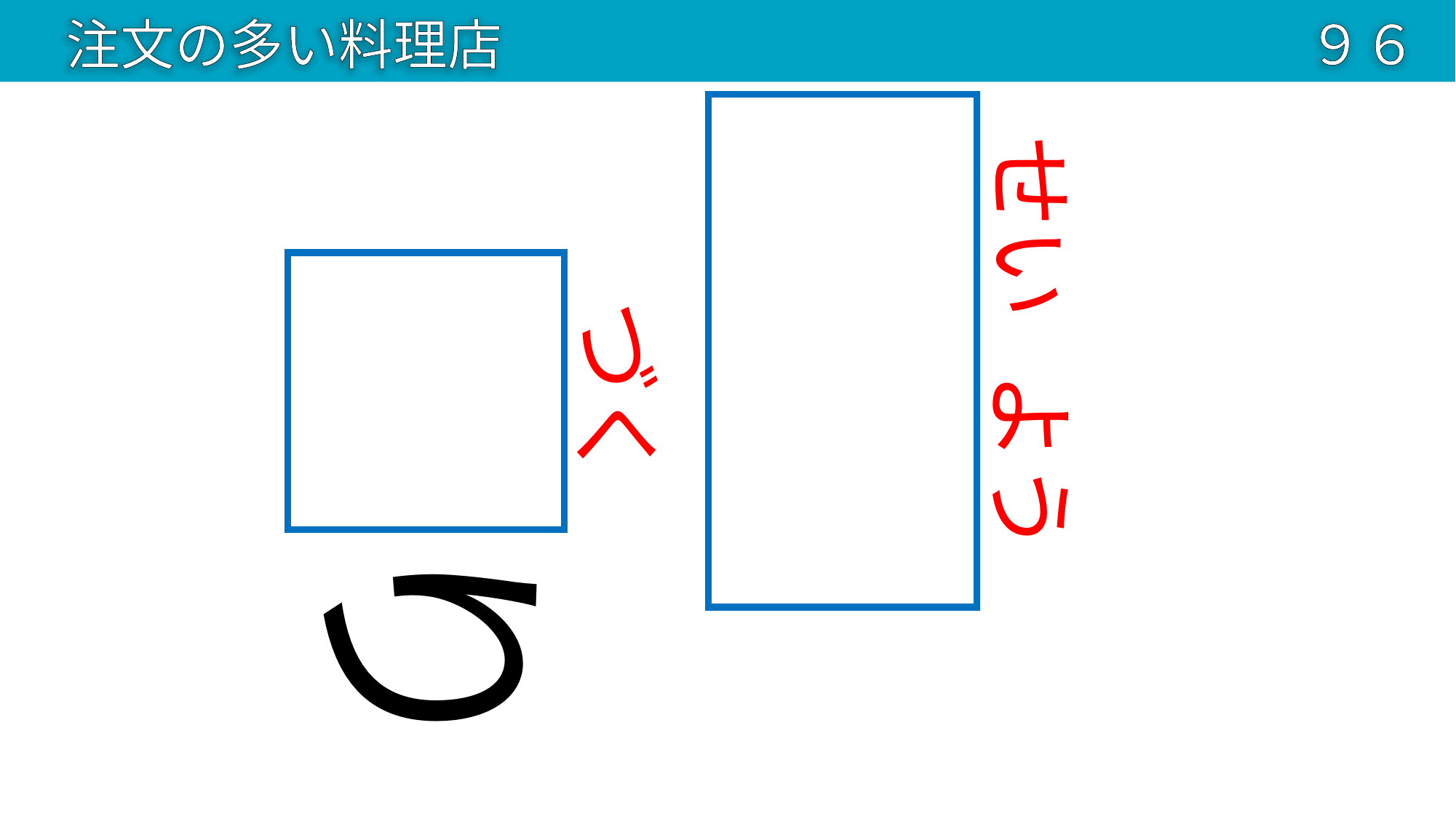

注文の多い料理店
９６
西洋

せい

造り
づく
よう